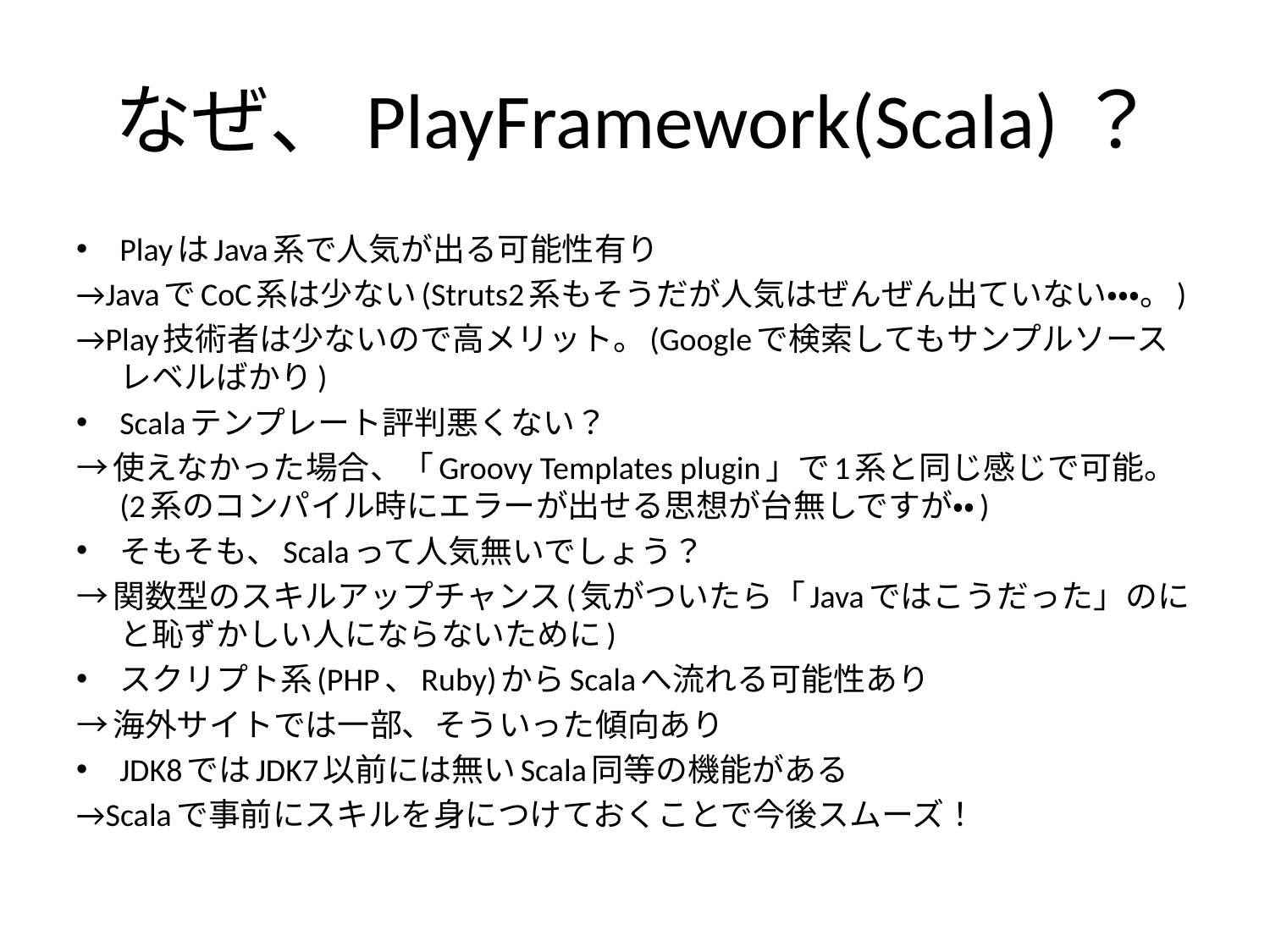

# なぜ、PlayFramework(Scala)？
PlayはJava系で人気が出る可能性有り
→JavaでCoC系は少ない(Struts2系もそうだが人気はぜんぜん出ていない・・・。)
→Play技術者は少ないので高メリット。(Googleで検索してもサンプルソースレベルばかり)
Scalaテンプレート評判悪くない？
→使えなかった場合、「Groovy Templates plugin」で1系と同じ感じで可能。(2系のコンパイル時にエラーが出せる思想が台無しですが・・)
そもそも、Scalaって人気無いでしょう？
→関数型のスキルアップチャンス(気がついたら「Javaではこうだった」のにと恥ずかしい人にならないために)
スクリプト系(PHP、Ruby)からScalaへ流れる可能性あり
→海外サイトでは一部、そういった傾向あり
JDK8ではJDK7以前には無いScala同等の機能がある
→Scalaで事前にスキルを身につけておくことで今後スムーズ！